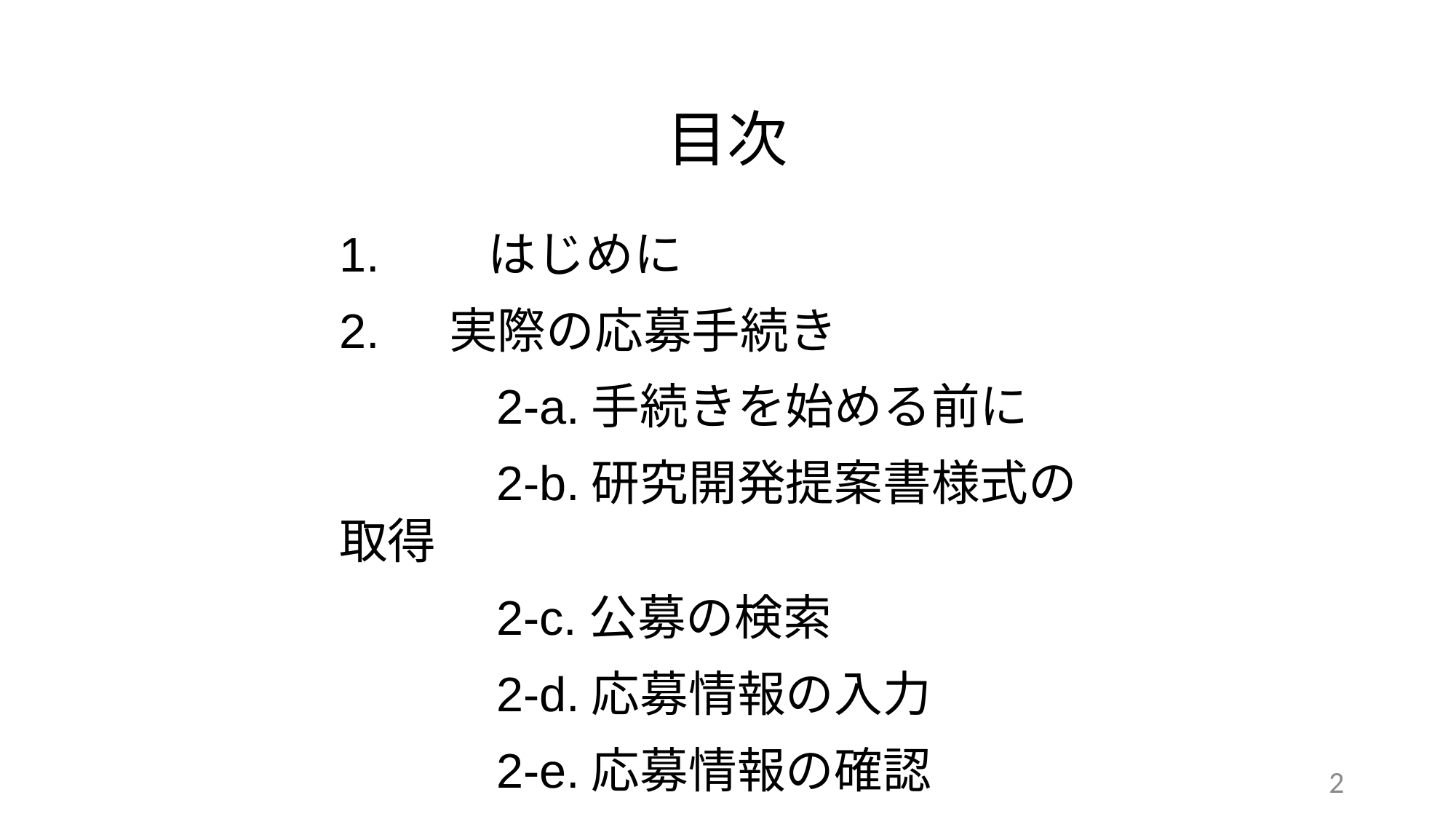

目次
1.　　はじめに
　実際の応募手続き
　　　2-a.手続きを始める前に
　　　2-b.研究開発提案書様式の取得
　　　2-c.公募の検索
　　　2-d.応募情報の入力
　　　2-e.応募情報の確認
2